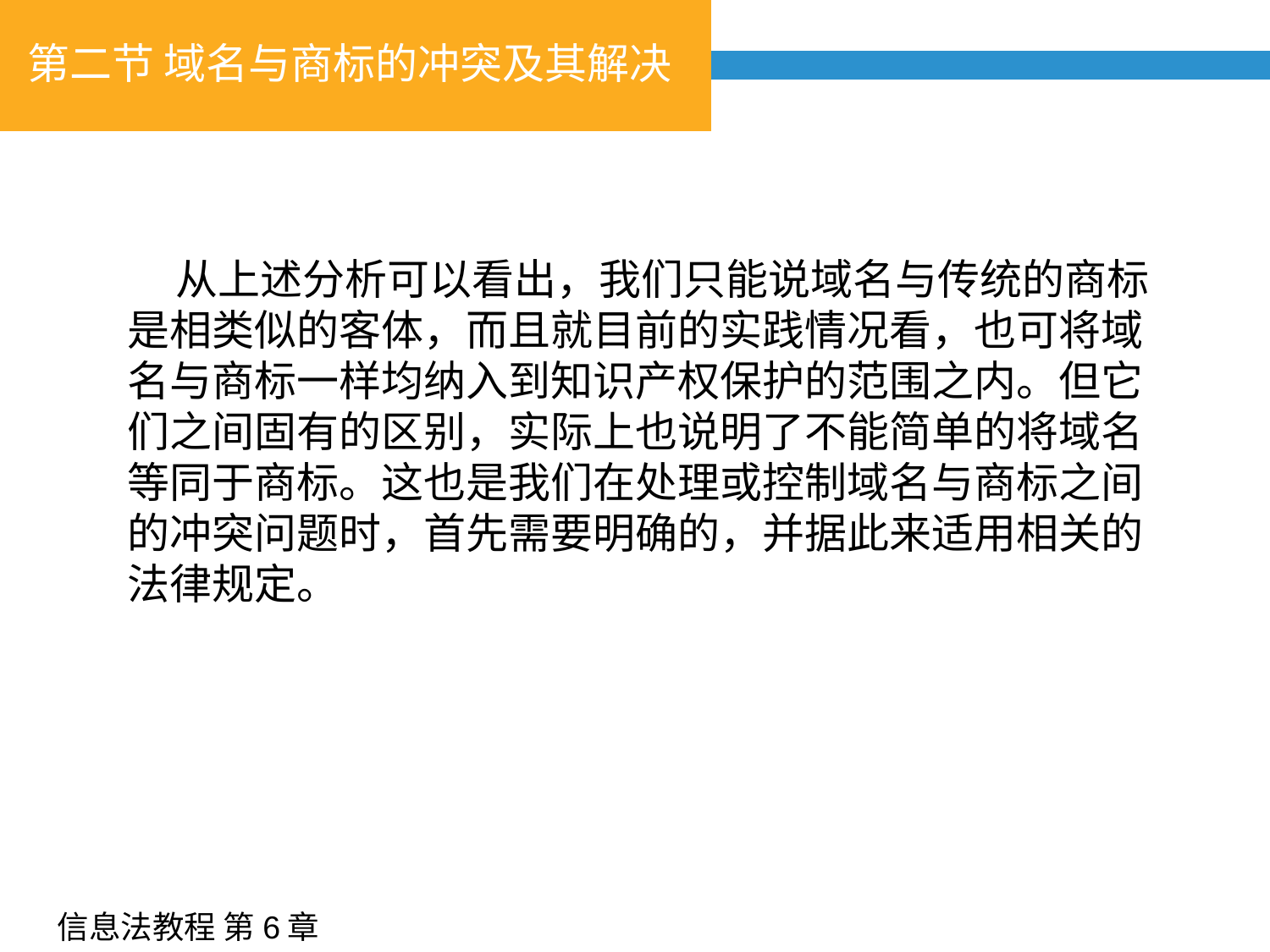

# 第二节 域名与商标的冲突及其解决
    从上述分析可以看出，我们只能说域名与传统的商标是相类似的客体，而且就目前的实践情况看，也可将域名与商标一样均纳入到知识产权保护的范围之内。但它们之间固有的区别，实际上也说明了不能简单的将域名等同于商标。这也是我们在处理或控制域名与商标之间的冲突问题时，首先需要明确的，并据此来适用相关的法律规定。
信息法教程 第6章